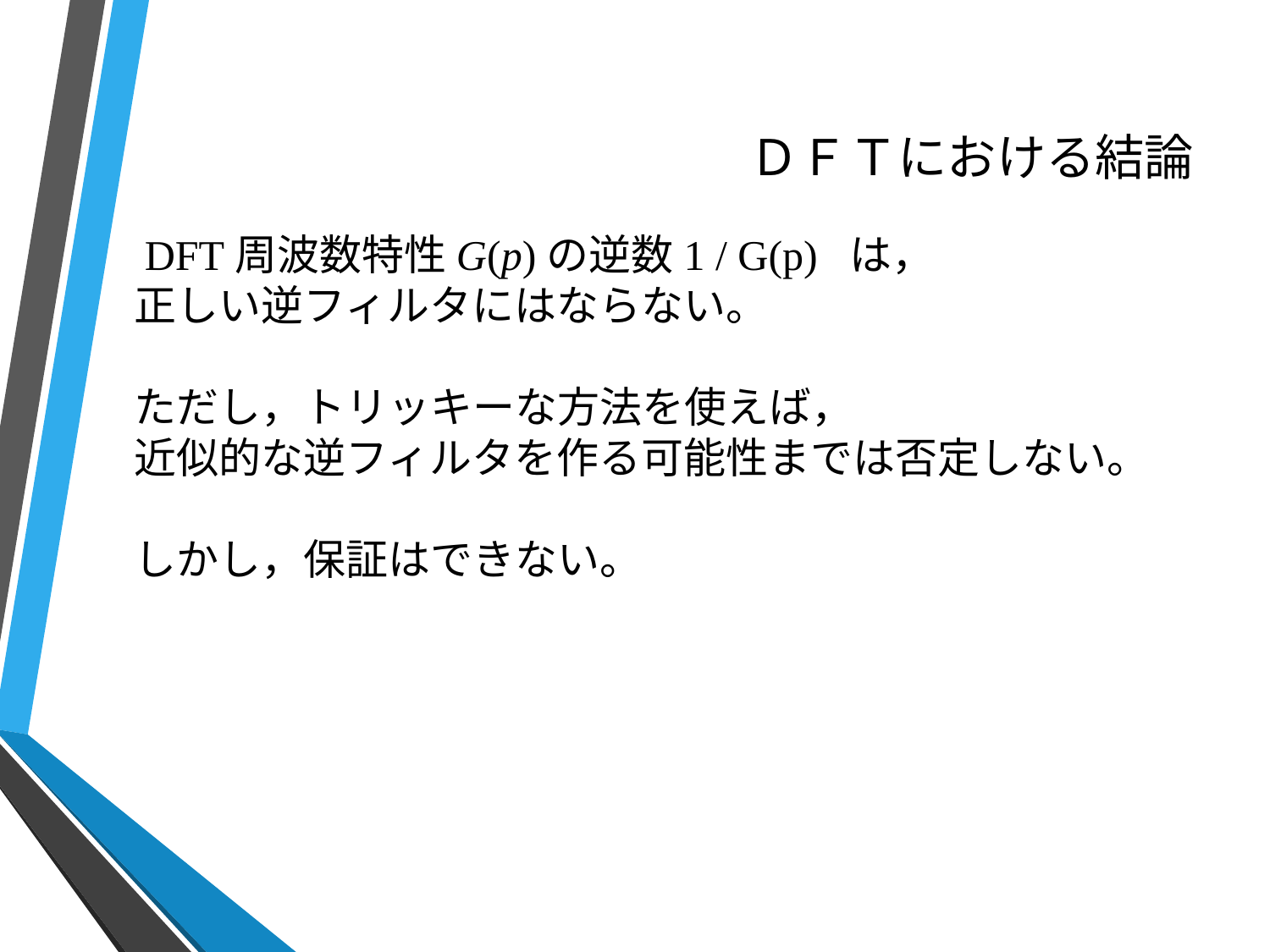

# ＤＦＴにおける結論
 DFT周波数特性G(p)の逆数1 / G(p)  は，
正しい逆フィルタにはならない。

ただし，トリッキーな方法を使えば，
近似的な逆フィルタを作る可能性までは否定しない。

しかし，保証はできない。